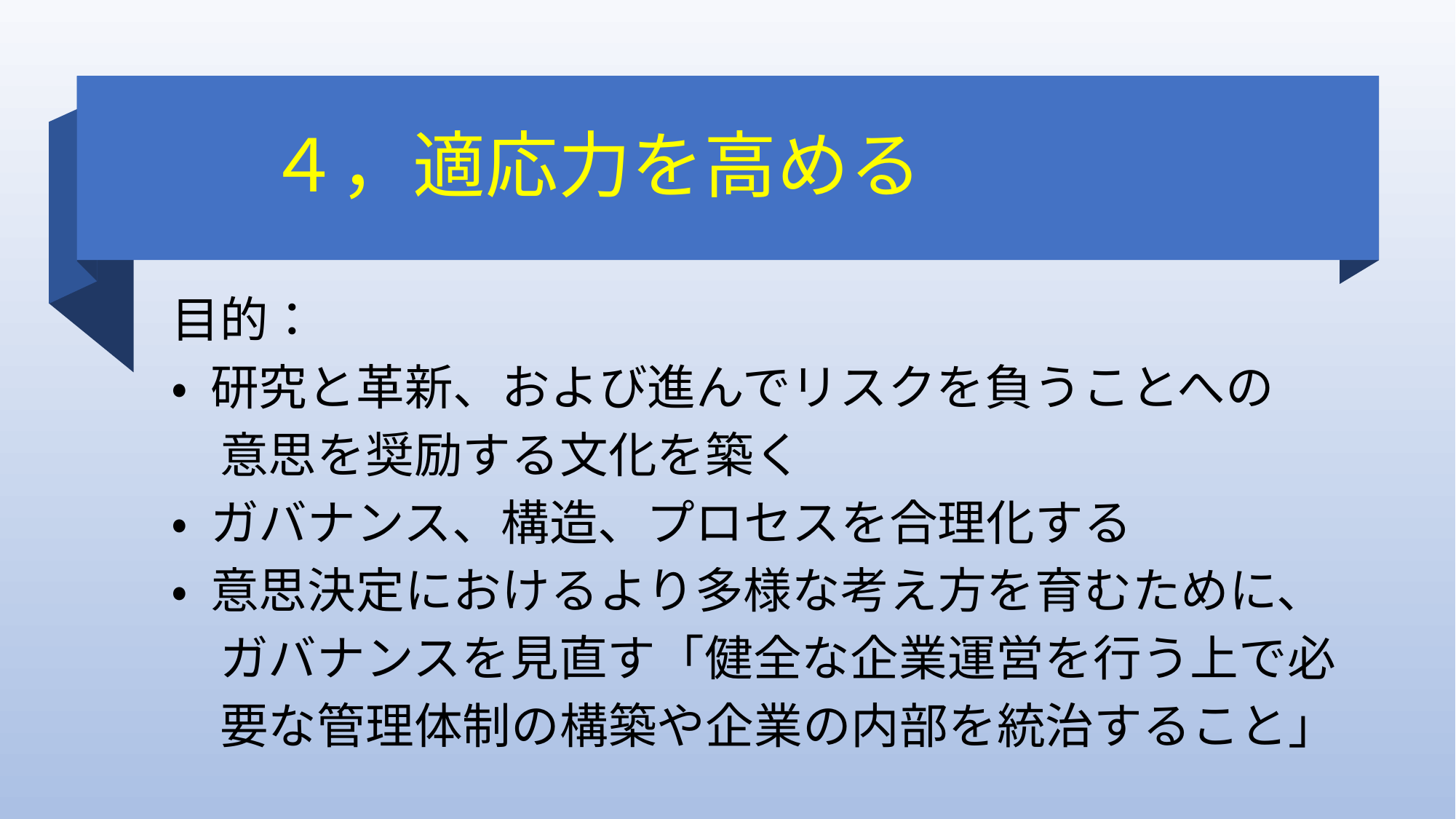

# ４，適応力を高める

目的：
• 研究と革新、および進んでリスクを負うことへの
　意思を奨励する文化を築く
• ガバナンス、構造、プロセスを合理化する
• 意思決定におけるより多様な考え方を育むために、
　ガバナンスを見直す「健全な企業運営を行う上で必
　要な管理体制の構築や企業の内部を統治すること」